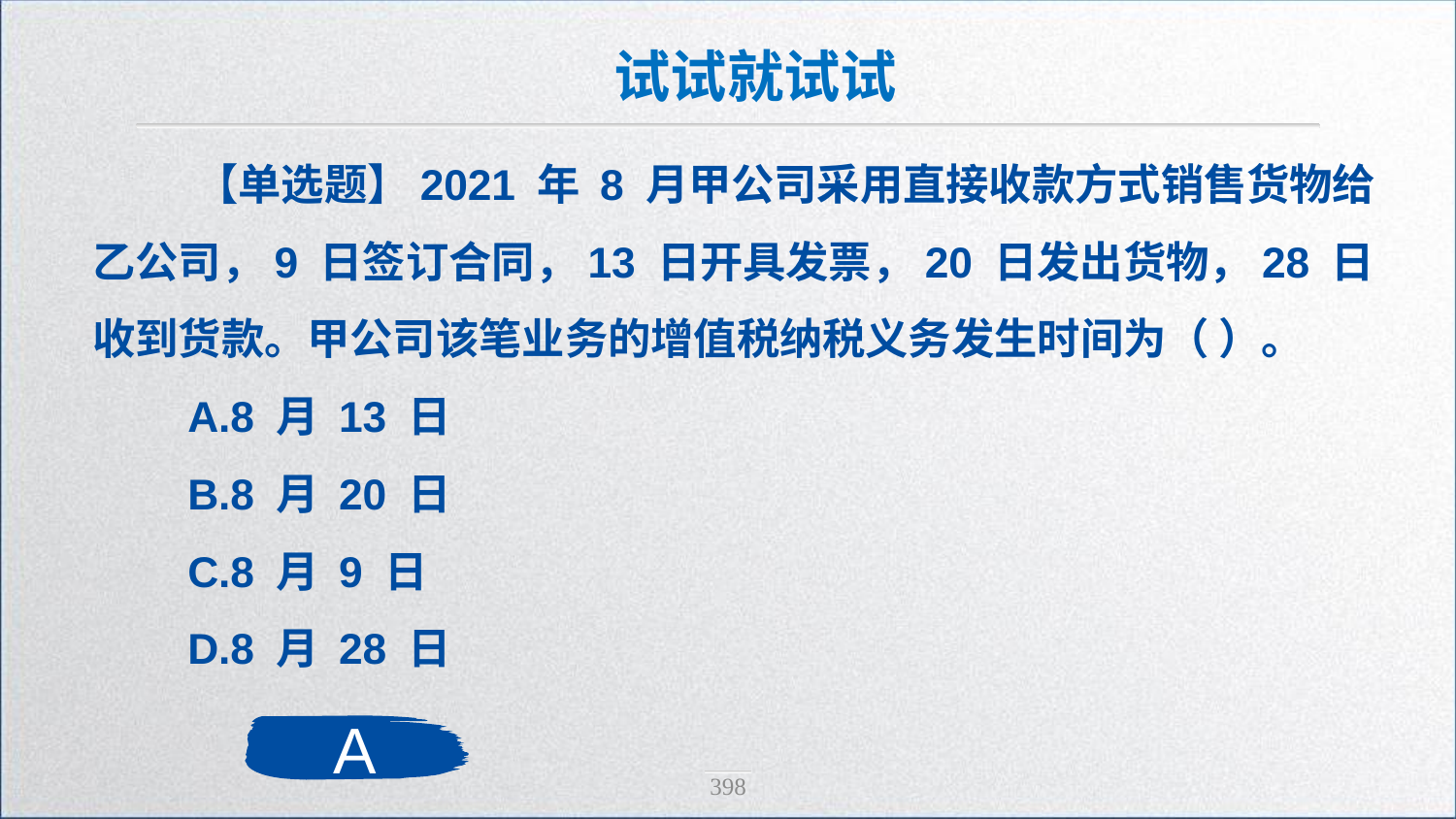

试试就试试
 【单选题】2021 年 8 月甲公司采用直接收款方式销售货物给乙公司，9 日签订合同，13 日开具发票，20 日发出货物，28 日收到货款。甲公司该笔业务的增值税纳税义务发生时间为（ ）。
 A.8 月 13 日
 B.8 月 20 日
 C.8 月 9 日
 D.8 月 28 日

A
398